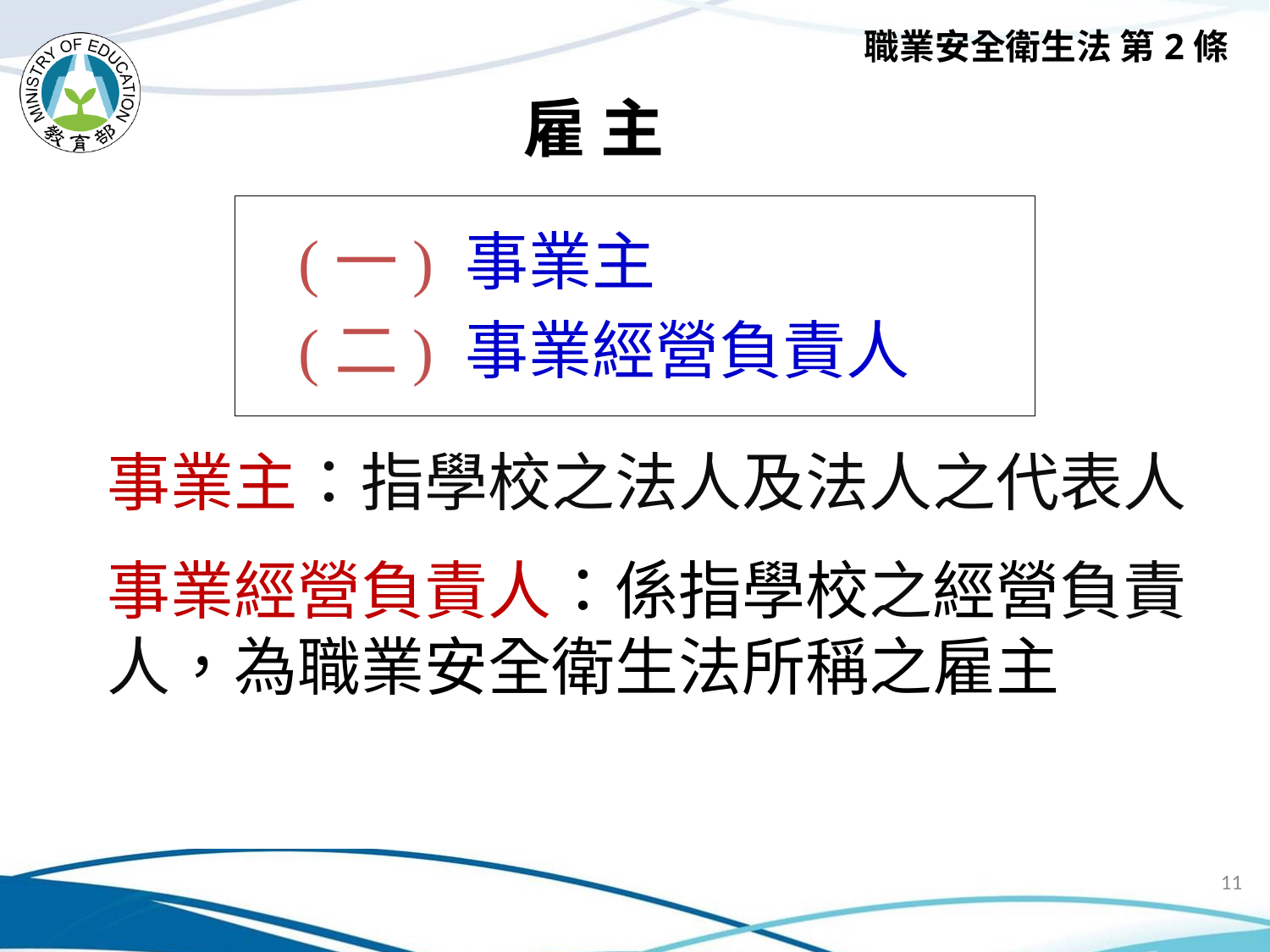

職業安全衛生法 第2條
# 雇 主
(一) 事業主
(二) 事業經營負責人
事業主：指學校之法人及法人之代表人
事業經營負責人：係指學校之經營負責人，為職業安全衛生法所稱之雇主

11